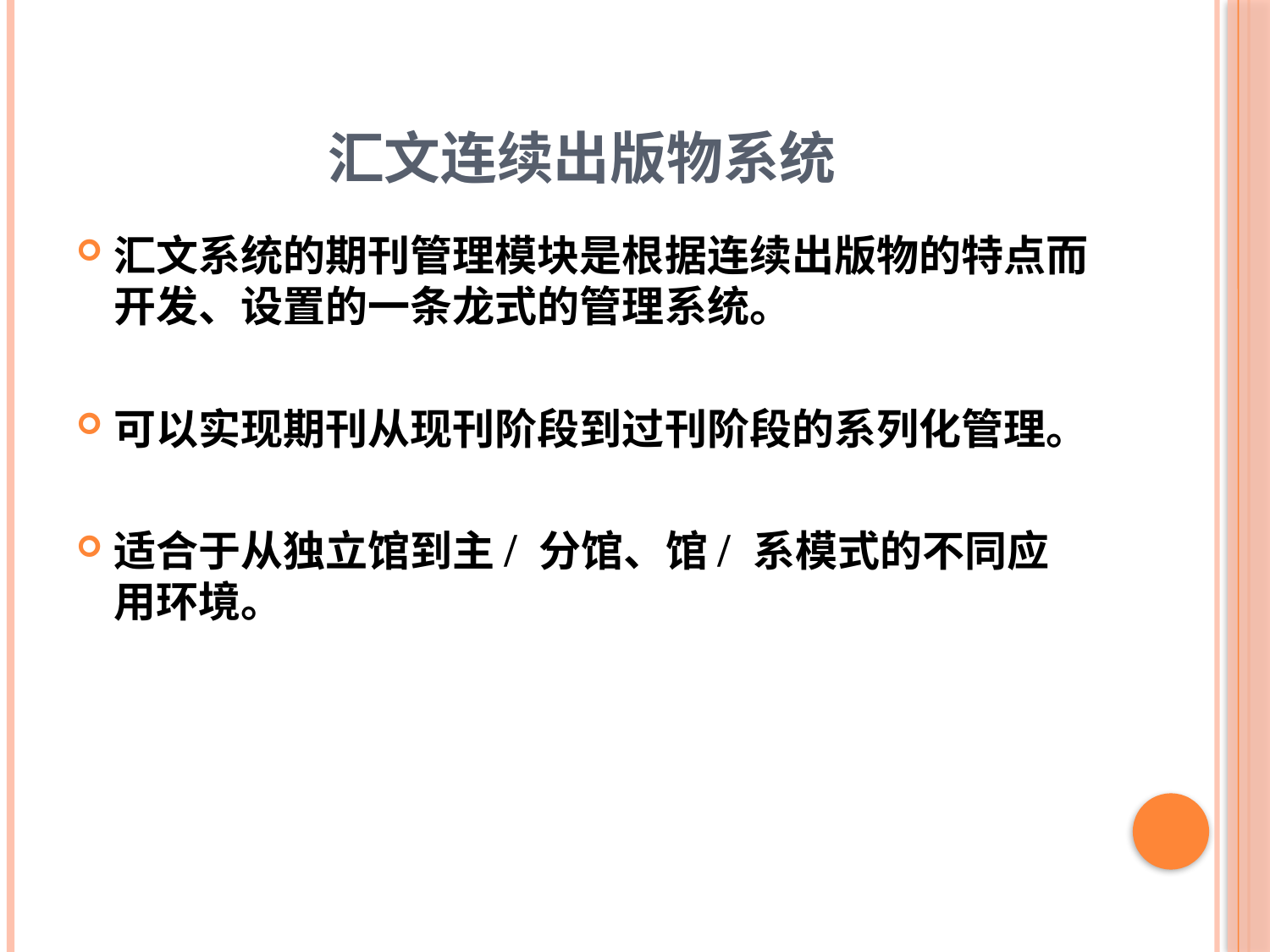

# 汇文连续出版物系统
汇文系统的期刊管理模块是根据连续出版物的特点而开发、设置的一条龙式的管理系统。

可以实现期刊从现刊阶段到过刊阶段的系列化管理。

适合于从独立馆到主/ 分馆、馆/ 系模式的不同应用环境。